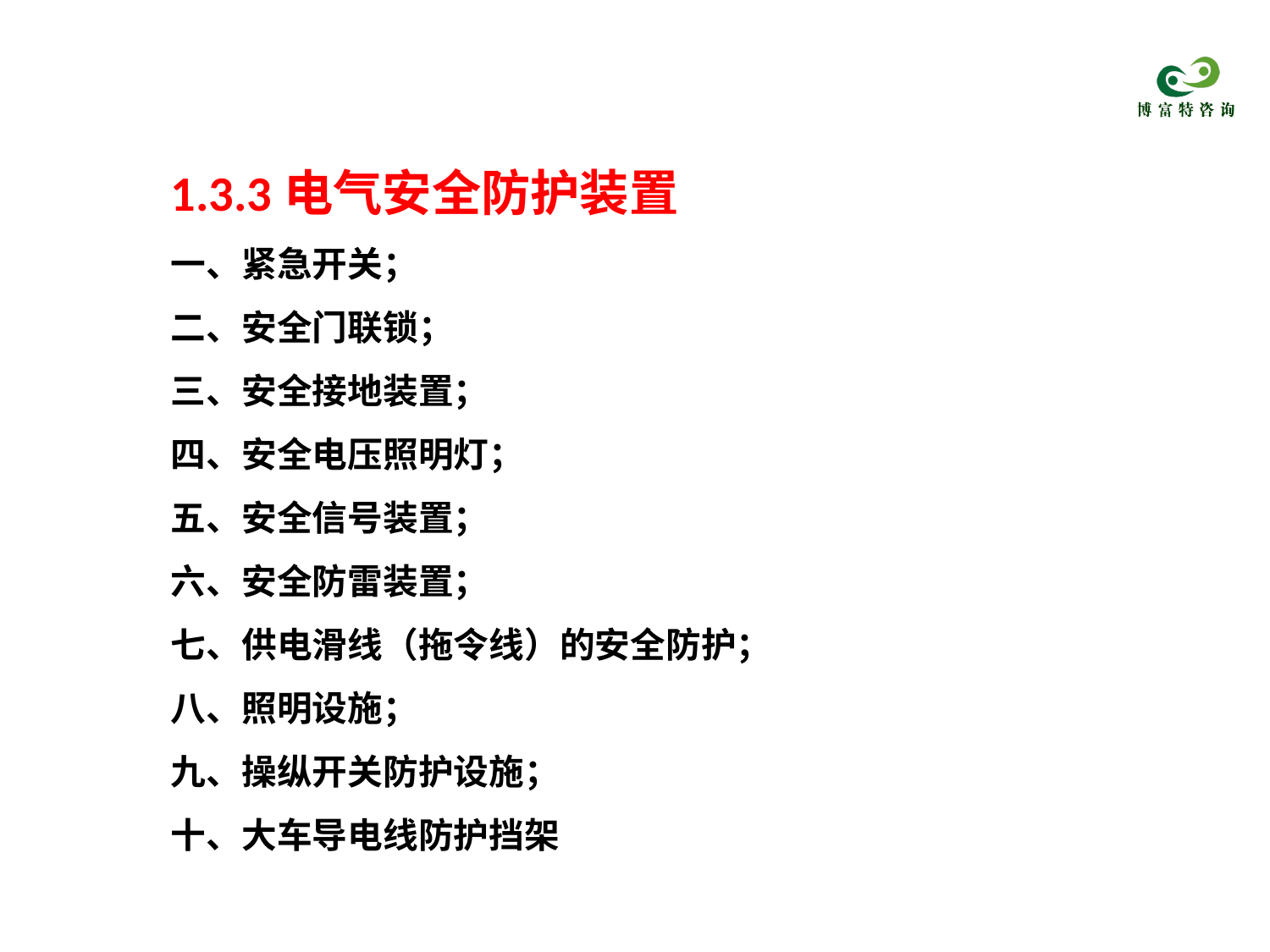

1.3.3电气安全防护装置
一、紧急开关；
二、安全门联锁；
三、安全接地装置；
四、安全电压照明灯；
五、安全信号装置；
六、安全防雷装置；
七、供电滑线（拖令线）的安全防护；
八、照明设施；
九、操纵开关防护设施；
十、大车导电线防护挡架
24